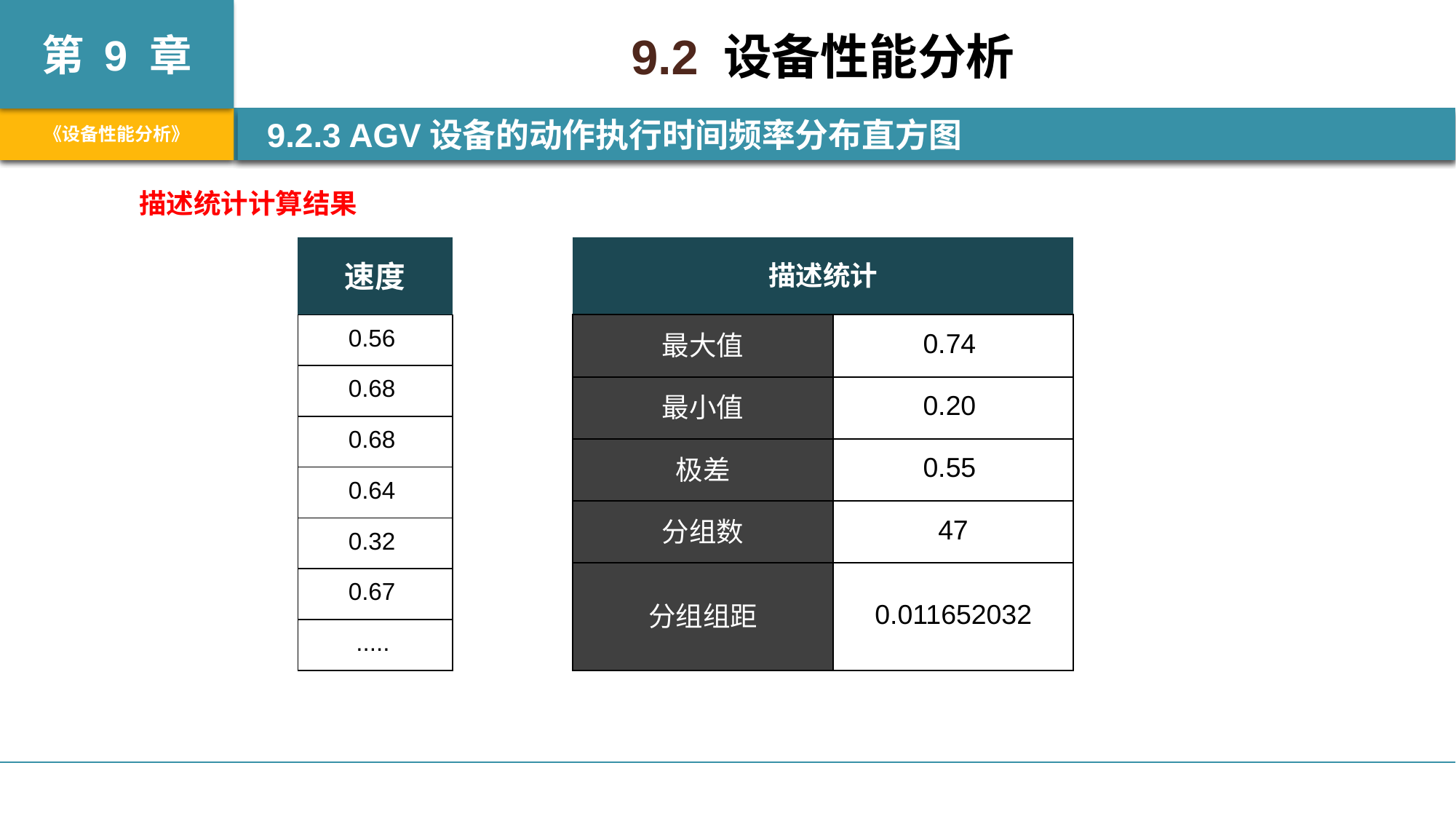

9.2 设备性能分析
  9.2.3 AGV设备的动作执行时间频率分布直方图
描述统计计算结果
| 速度 |
| --- |
| 0.56 |
| 0.68 |
| 0.68 |
| 0.64 |
| 0.32 |
| 0.67 |
| ..... |
| 描述统计 |  |
| --- | --- |
| 最大值 | 0.74 |
| 最小值 | 0.20 |
| 极差 | 0.55 |
| 分组数 | 47 |
| 分组组距 | 0.011652032 |